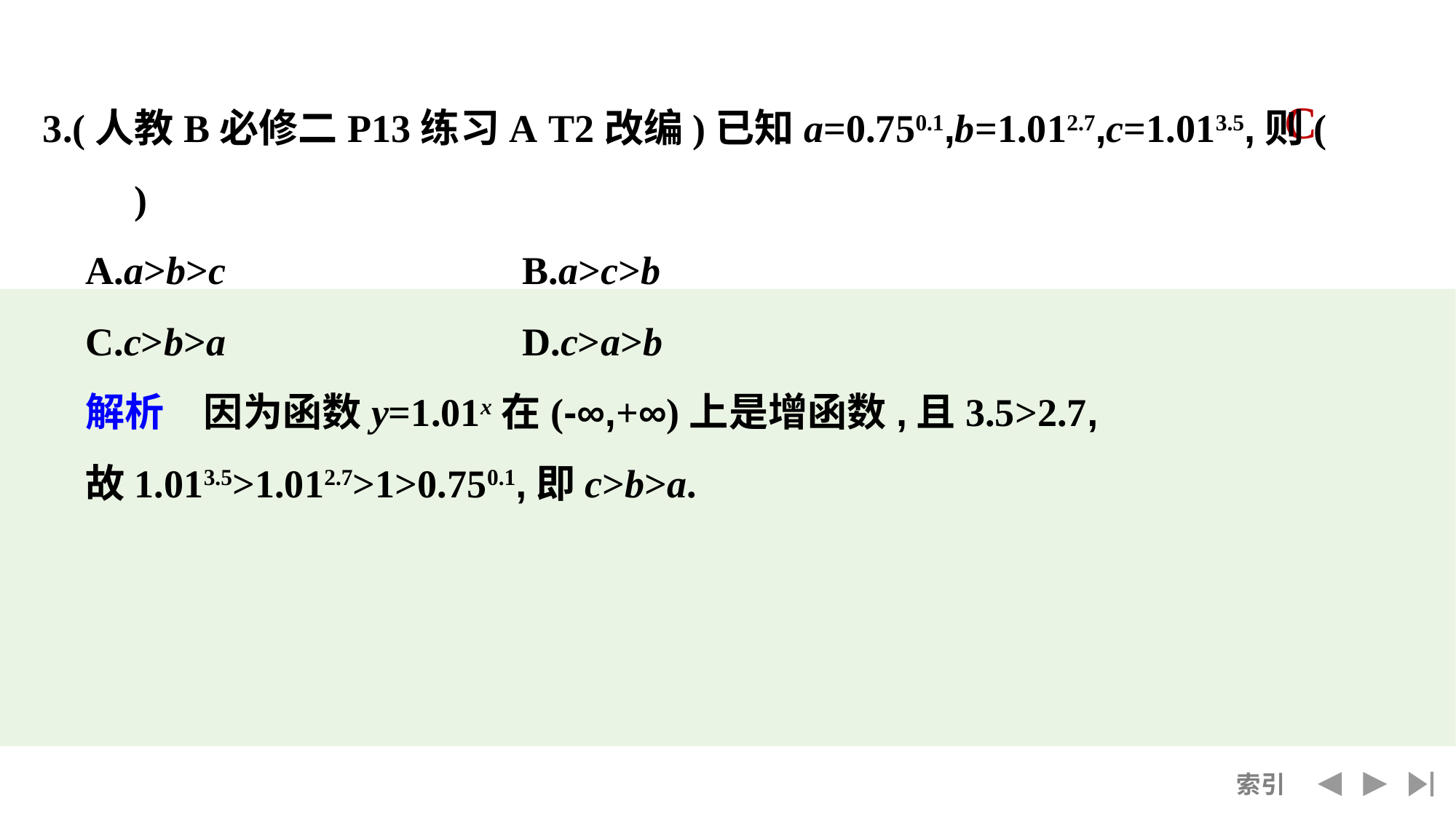

3.(人教B必修二P13练习A T2改编)已知a=0.750.1,b=1.012.7,c=1.013.5,则(　　)
	A.a>b>c			B.a>c>b
	C.c>b>a			D.c>a>b
	解析　因为函数y=1.01x在(-∞,+∞)上是增函数,且3.5>2.7,
	故1.013.5>1.012.7>1>0.750.1,即c>b>a.
C